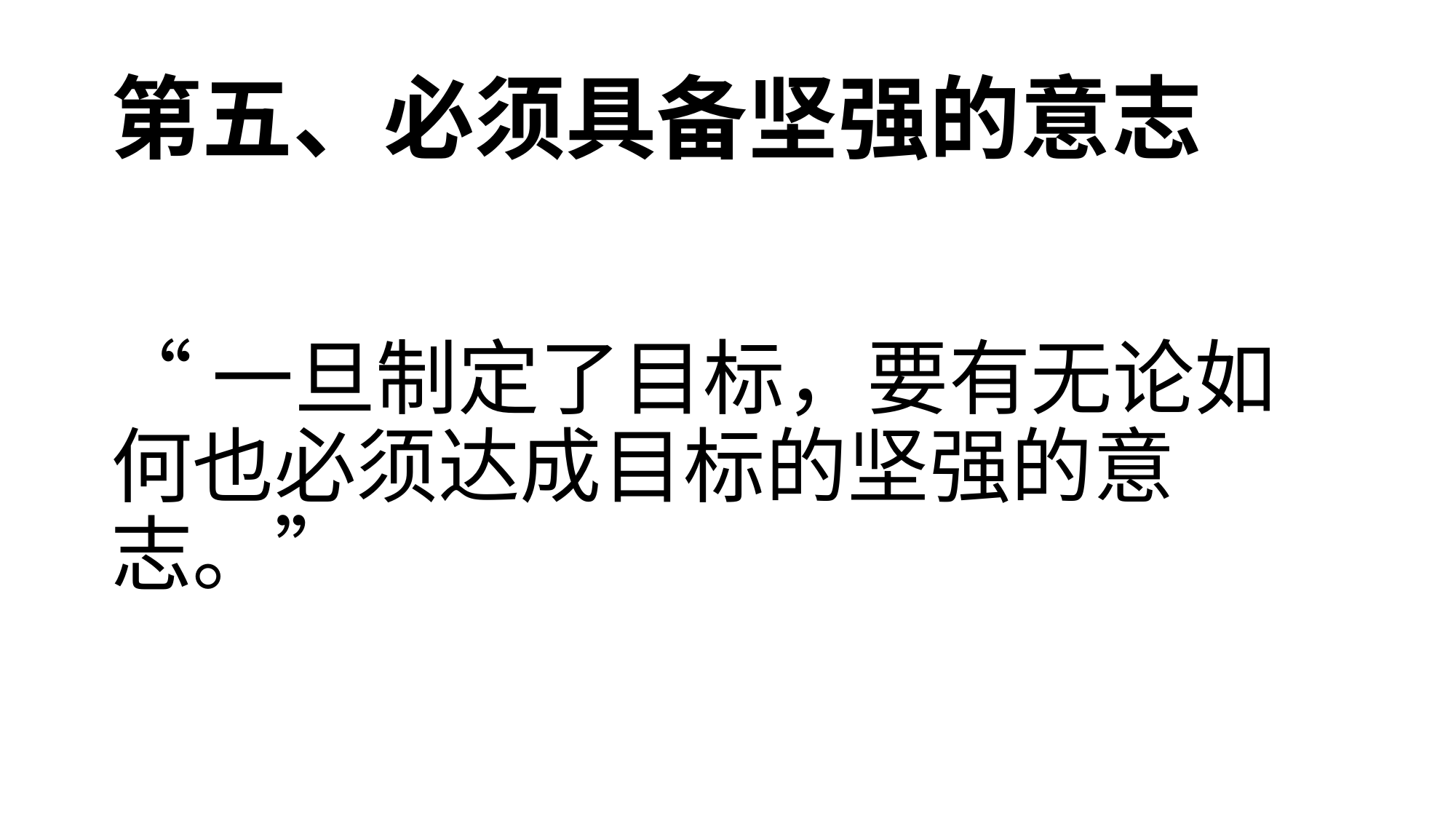

# 第五、必须具备坚强的意志

“一旦制定了目标，要有无论如何也必须达成目标的坚强的意志。”